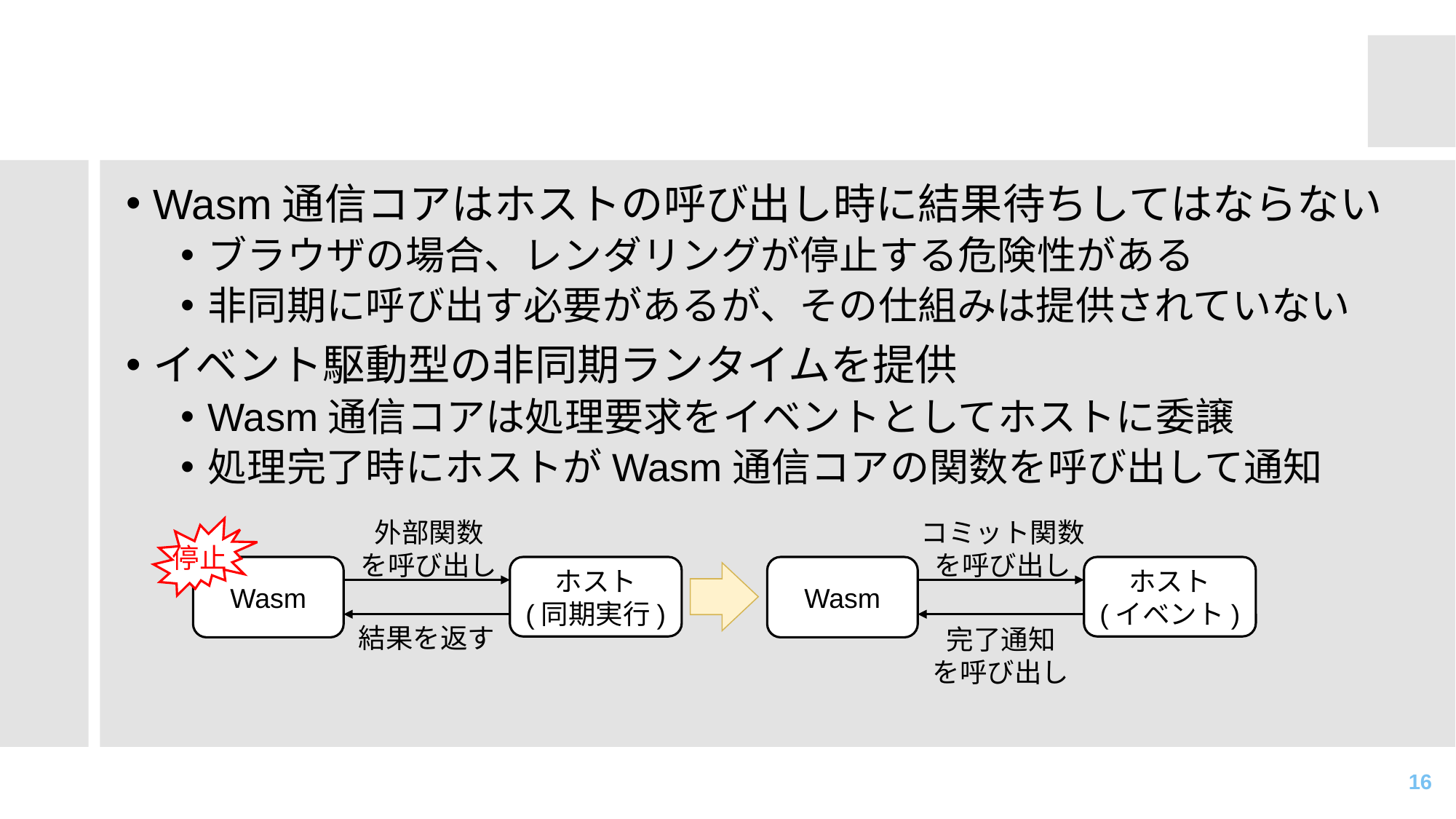

# イベント駆動型非同期ランタイム
Wasm通信コアはホストの呼び出し時に結果待ちしてはならない
ブラウザの場合、レンダリングが停止する危険性がある
非同期に呼び出す必要があるが、その仕組みは提供されていない
イベント駆動型の非同期ランタイムを提供
Wasm通信コアは処理要求をイベントとしてホストに委譲
処理完了時にホストがWasm通信コアの関数を呼び出して通知
外部関数
を呼び出し
コミット関数
を呼び出し

停止
Wasm
ホスト
(同期実行)
Wasm
ホスト
(イベント)

結果を返す
完了通知
を呼び出し
16